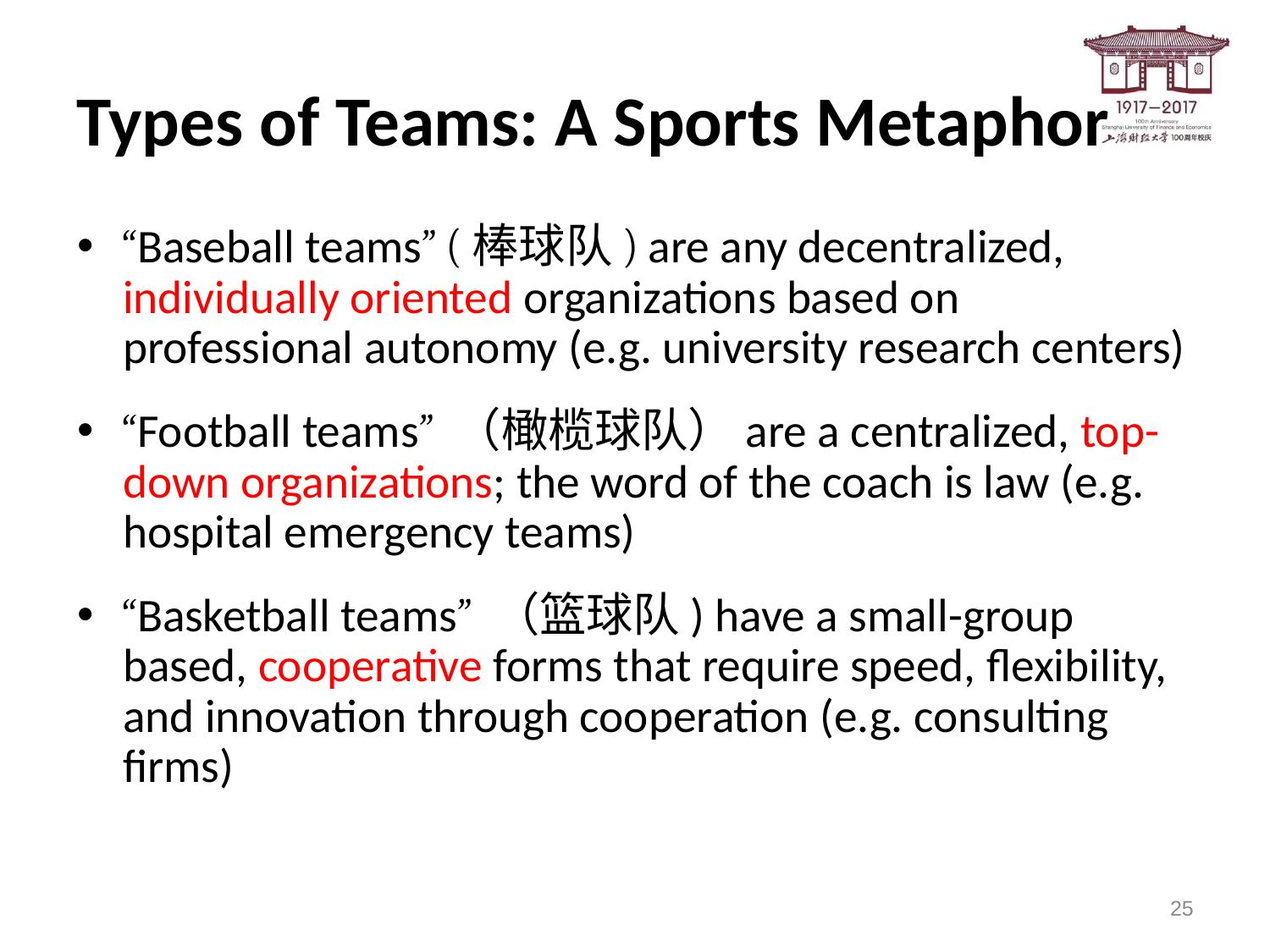

# Types of Teams: A Sports Metaphor
“Baseball teams” (棒球队) are any decentralized, individually oriented organizations based on professional autonomy (e.g. university research centers)
“Football teams” （橄榄球队）are a centralized, top-down organizations; the word of the coach is law (e.g. hospital emergency teams)
“Basketball teams” （篮球队) have a small-group based, cooperative forms that require speed, flexibility, and innovation through cooperation (e.g. consulting firms)
25